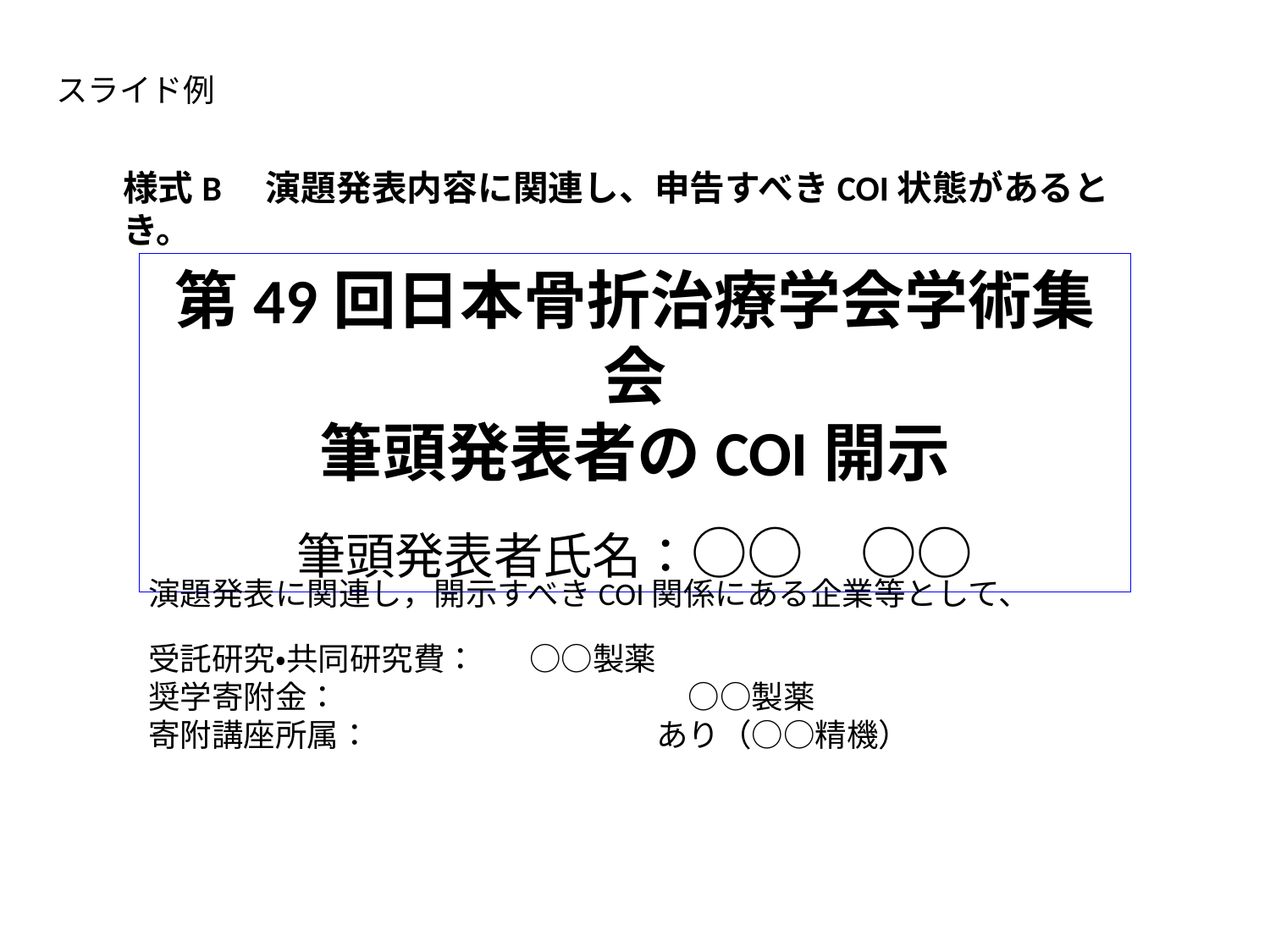

スライド例
様式B　演題発表内容に関連し、申告すべきCOI状態があるとき。

第49回日本骨折治療学会学術集会
筆頭発表者のCOI開示

筆頭発表者氏名：○○　○○
演題発表に関連し，開示すべきCOI関係にある企業等として、

受託研究・共同研究費：	○○製薬
奨学寄附金：	　　　　　　　　　○○製薬
寄附講座所属：　　　　　　	あり（○○精機）